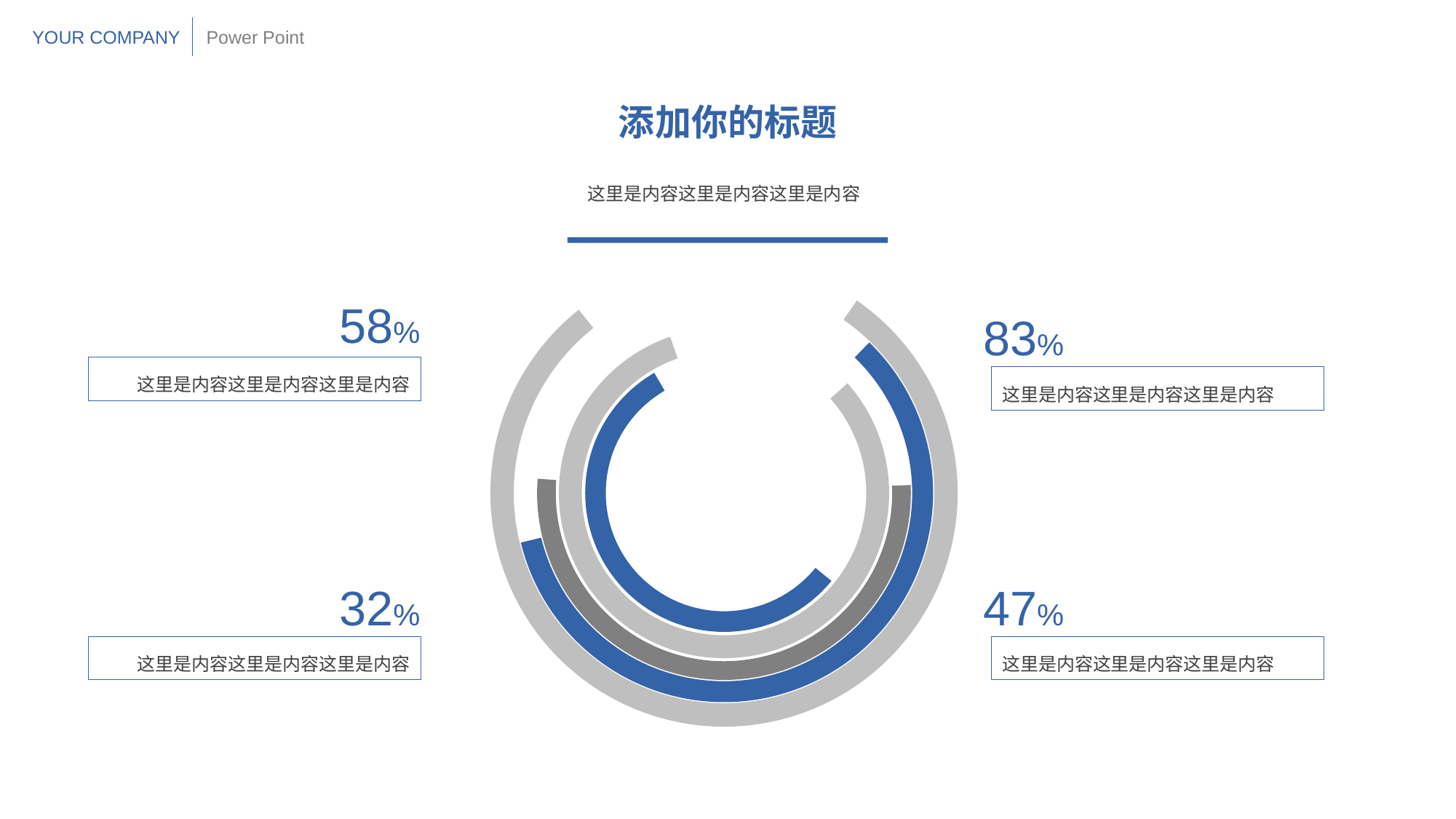

YOUR COMPANY
Power Point
添加你的标题
这里是内容这里是内容这里是内容

58%
83%

这里是内容这里是内容这里是内容
这里是内容这里是内容这里是内容
32%
47%
这里是内容这里是内容这里是内容
这里是内容这里是内容这里是内容